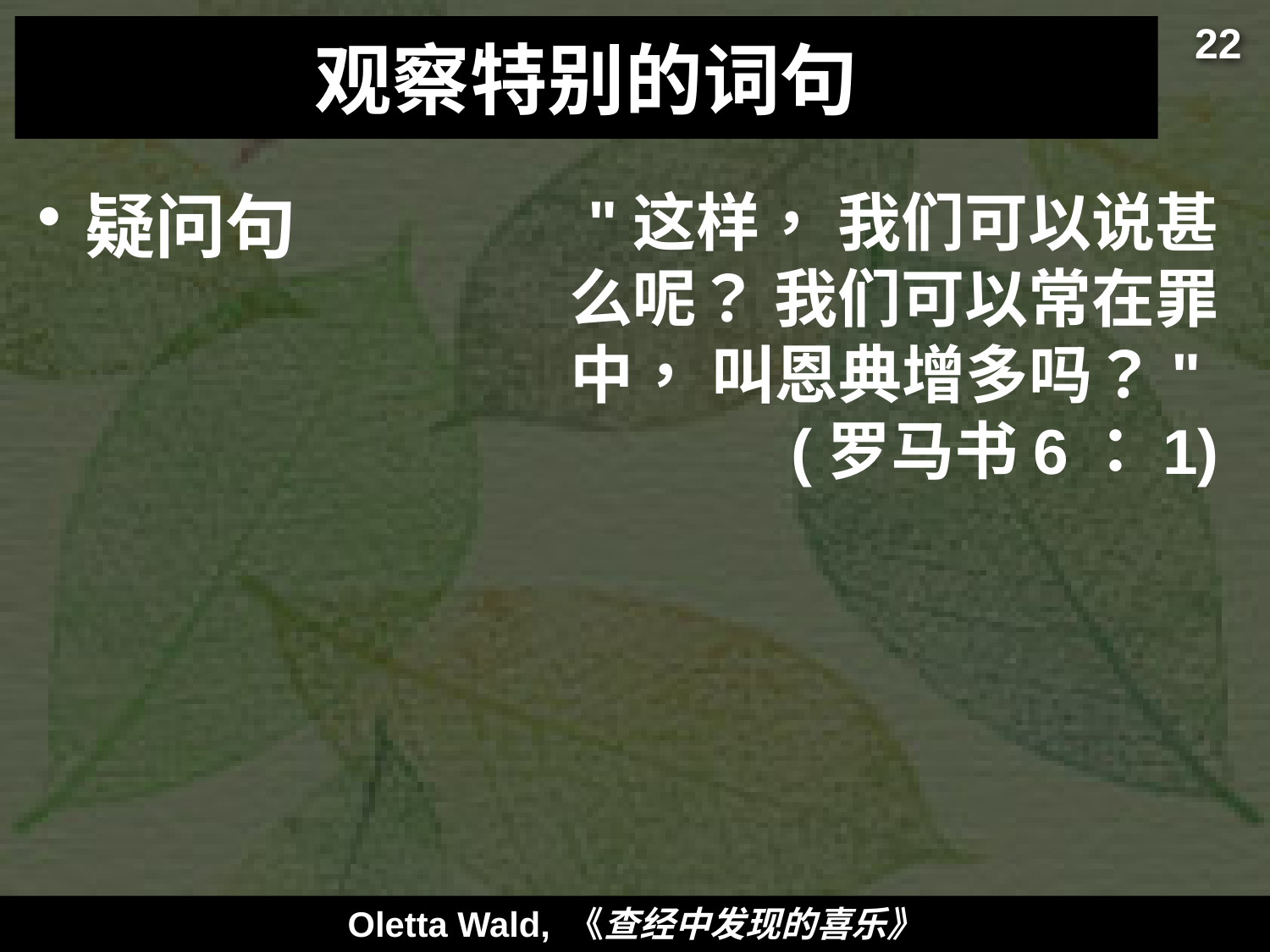

22
# 观察特别的词句
疑问句

"这样， 我们可以说甚么呢？ 我们可以常在罪中， 叫恩典增多吗？"
(罗马书6：1)
Oletta Wald, 《查经中发现的喜乐》